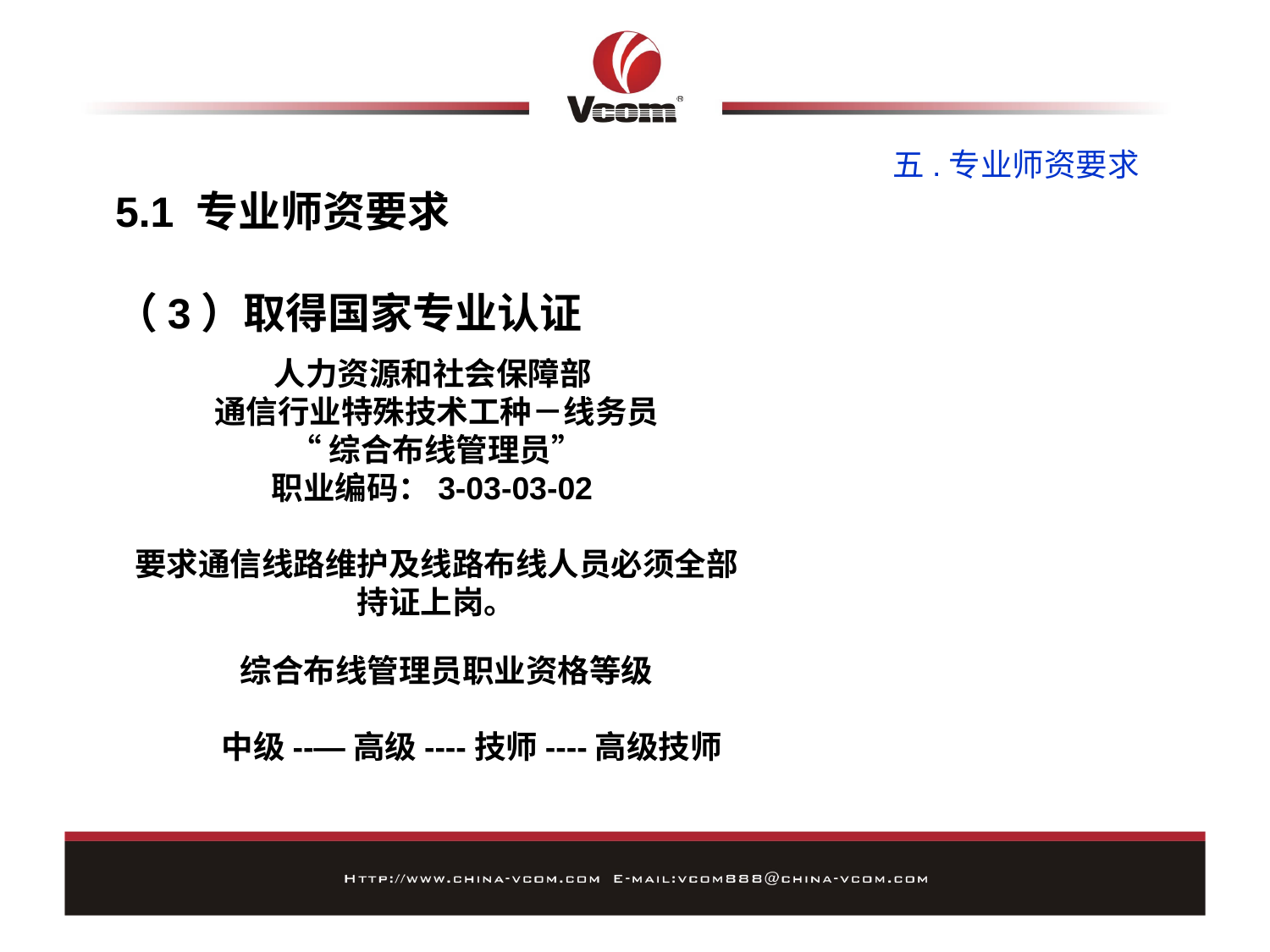

五.专业师资要求
5.1 专业师资要求

（3）取得国家专业认证

人力资源和社会保障部
通信行业特殊技术工种－线务员
“综合布线管理员”
职业编码：3-03-03-02

要求通信线路维护及线路布线人员必须全部持证上岗。
综合布线管理员职业资格等级

      中级--—高级----技师----高级技师